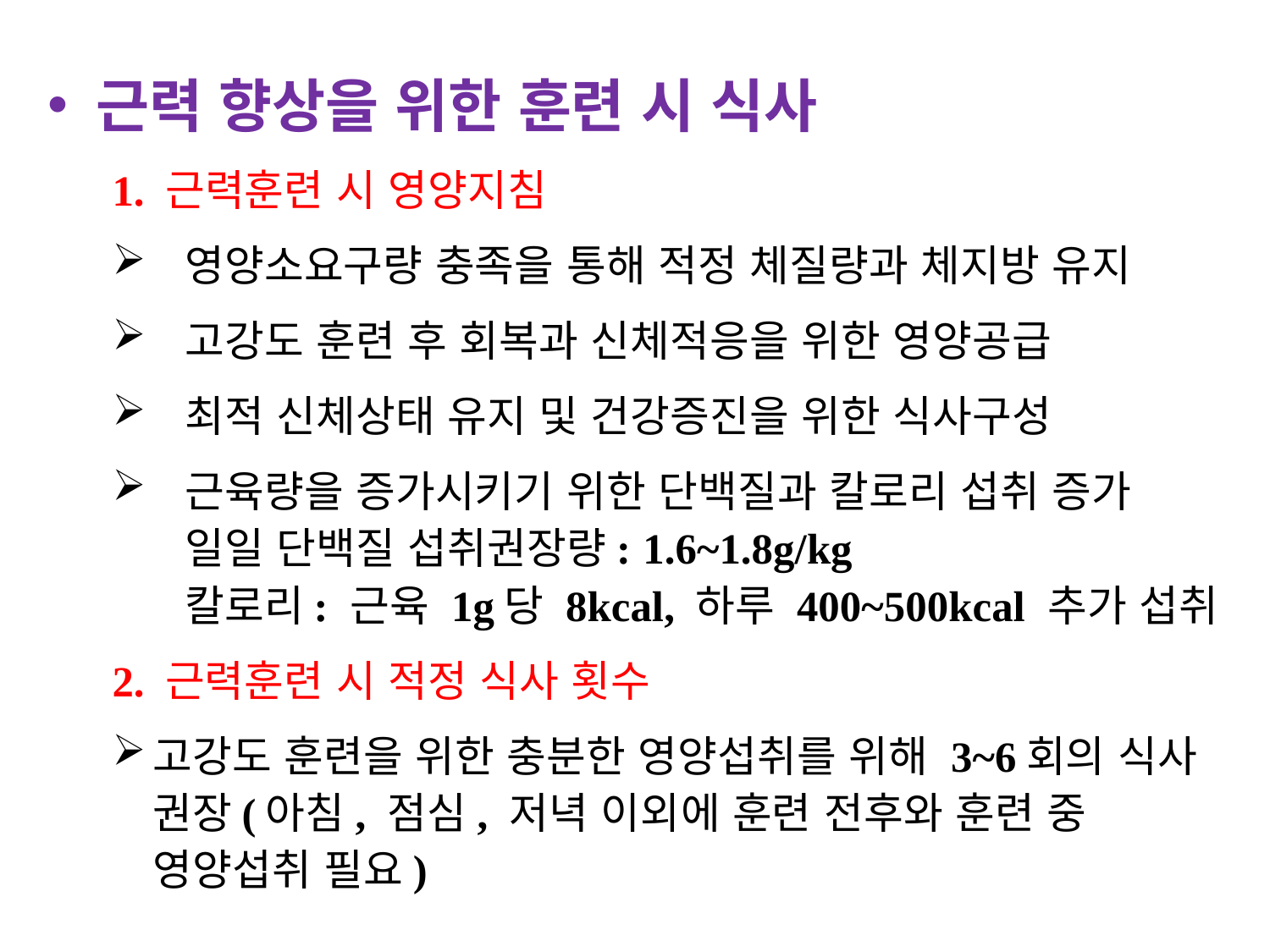

근력 향상을 위한 훈련 시 식사
1. 근력훈련 시 영양지침
영양소요구량 충족을 통해 적정 체질량과 체지방 유지
고강도 훈련 후 회복과 신체적응을 위한 영양공급
최적 신체상태 유지 및 건강증진을 위한 식사구성
근육량을 증가시키기 위한 단백질과 칼로리 섭취 증가
일일 단백질 섭취권장량: 1.6~1.8g/kg
칼로리: 근육 1g당 8kcal, 하루 400~500kcal 추가 섭취
2. 근력훈련 시 적정 식사 횟수
고강도 훈련을 위한 충분한 영양섭취를 위해 3~6회의 식사 권장(아침, 점심, 저녁 이외에 훈련 전후와 훈련 중 영양섭취 필요)